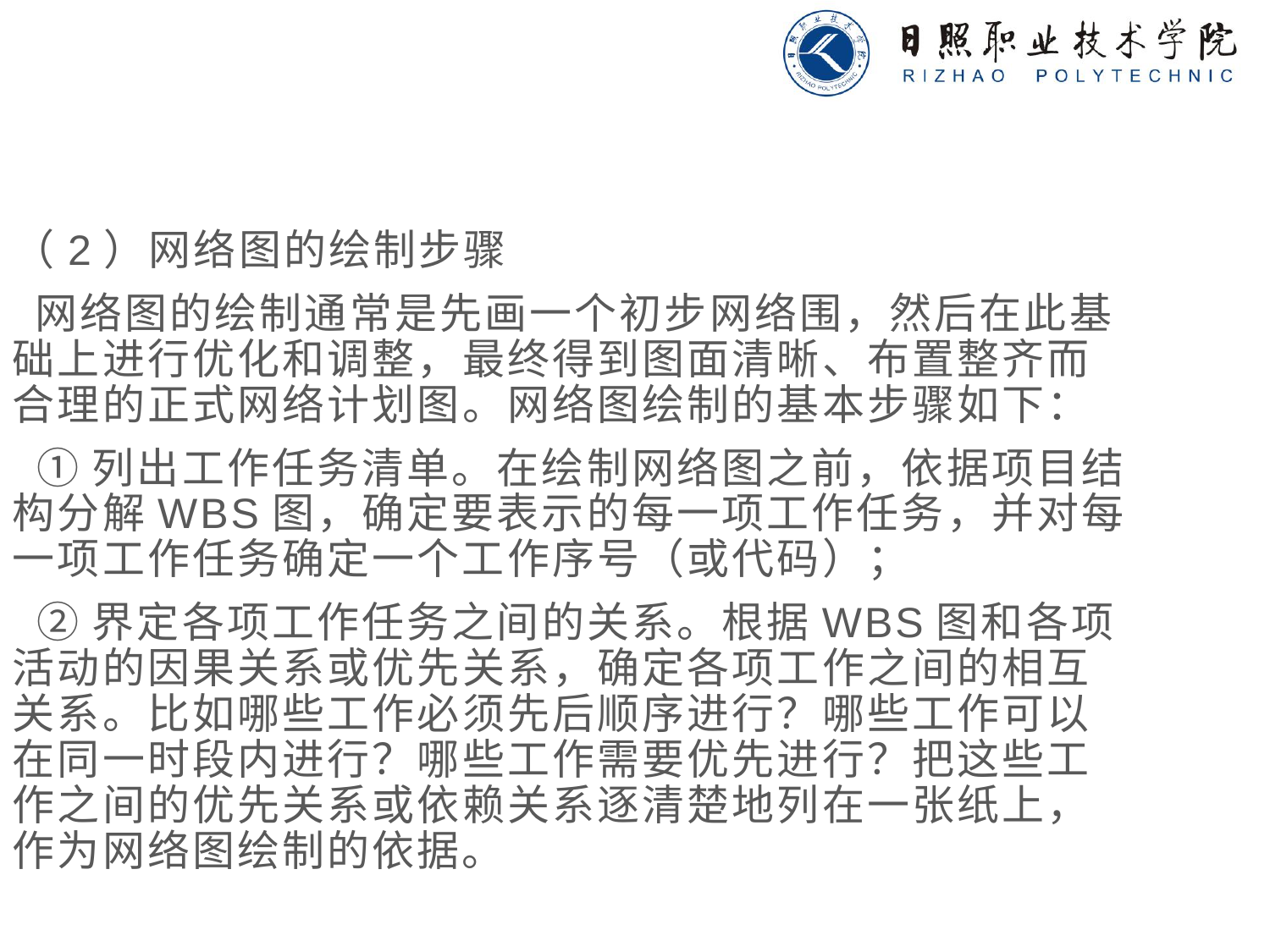

（2）网络图的绘制步骤
 网络图的绘制通常是先画一个初步网络围，然后在此基础上进行优化和调整，最终得到图面清晰、布置整齐而合理的正式网络计划图。网络图绘制的基本步骤如下：
  ①列出工作任务清单。在绘制网络图之前，依据项目结构分解WBS图，确定要表示的每一项工作任务，并对每一项工作任务确定一个工作序号（或代码）；
  ②界定各项工作任务之间的关系。根据WBS图和各项活动的因果关系或优先关系，确定各项工作之间的相互关系。比如哪些工作必须先后顺序进行？哪些工作可以在同一时段内进行？哪些工作需要优先进行？把这些工作之间的优先关系或依赖关系逐清楚地列在一张纸上，作为网络图绘制的依据。